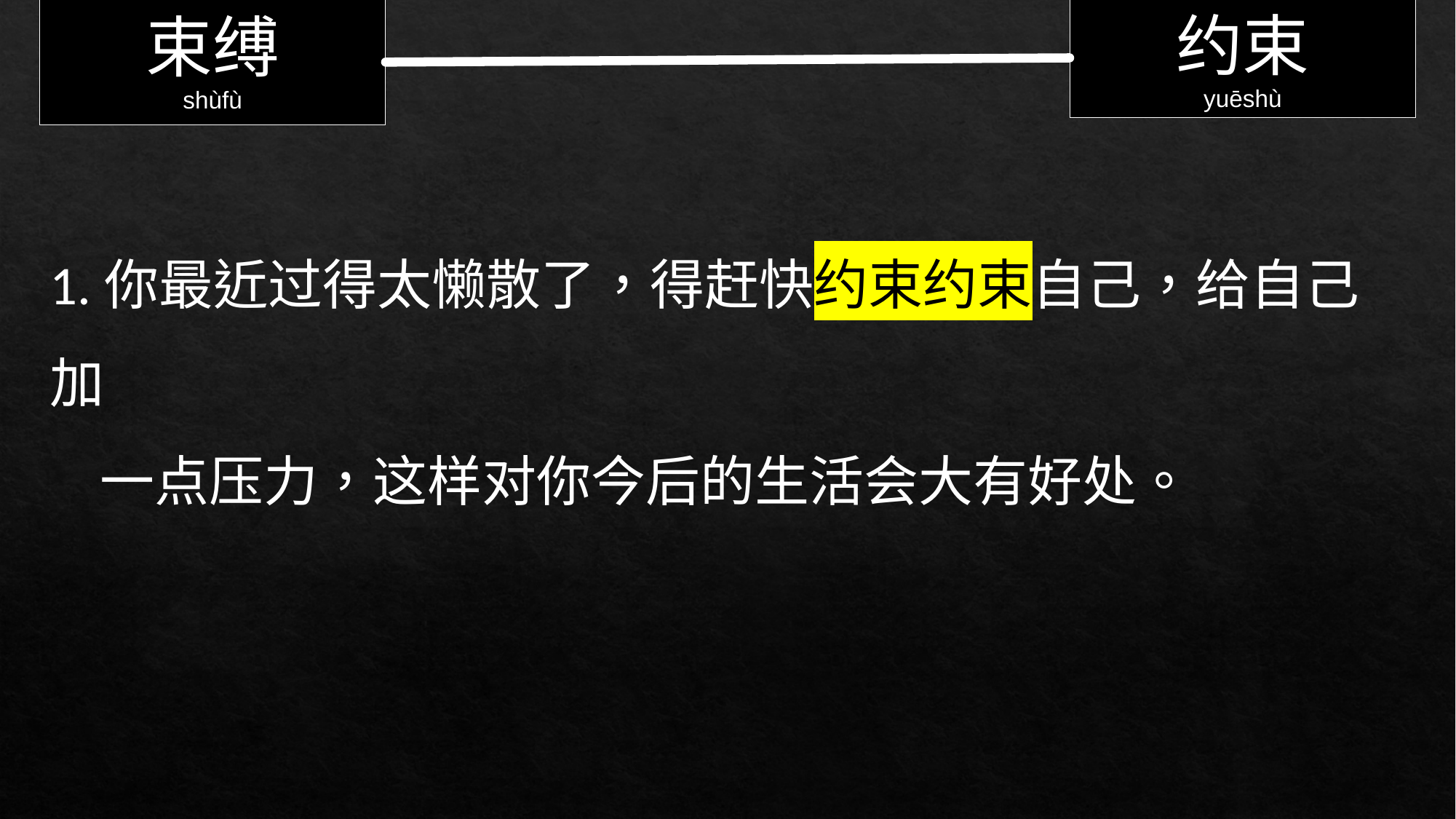

约束
yuēshù
束缚
shùfù

|  |
| --- |
1.你最近过得太懒散了，得赶快约束约束自己，给自己加
   一点压力，这样对你今后的生活会大有好处。